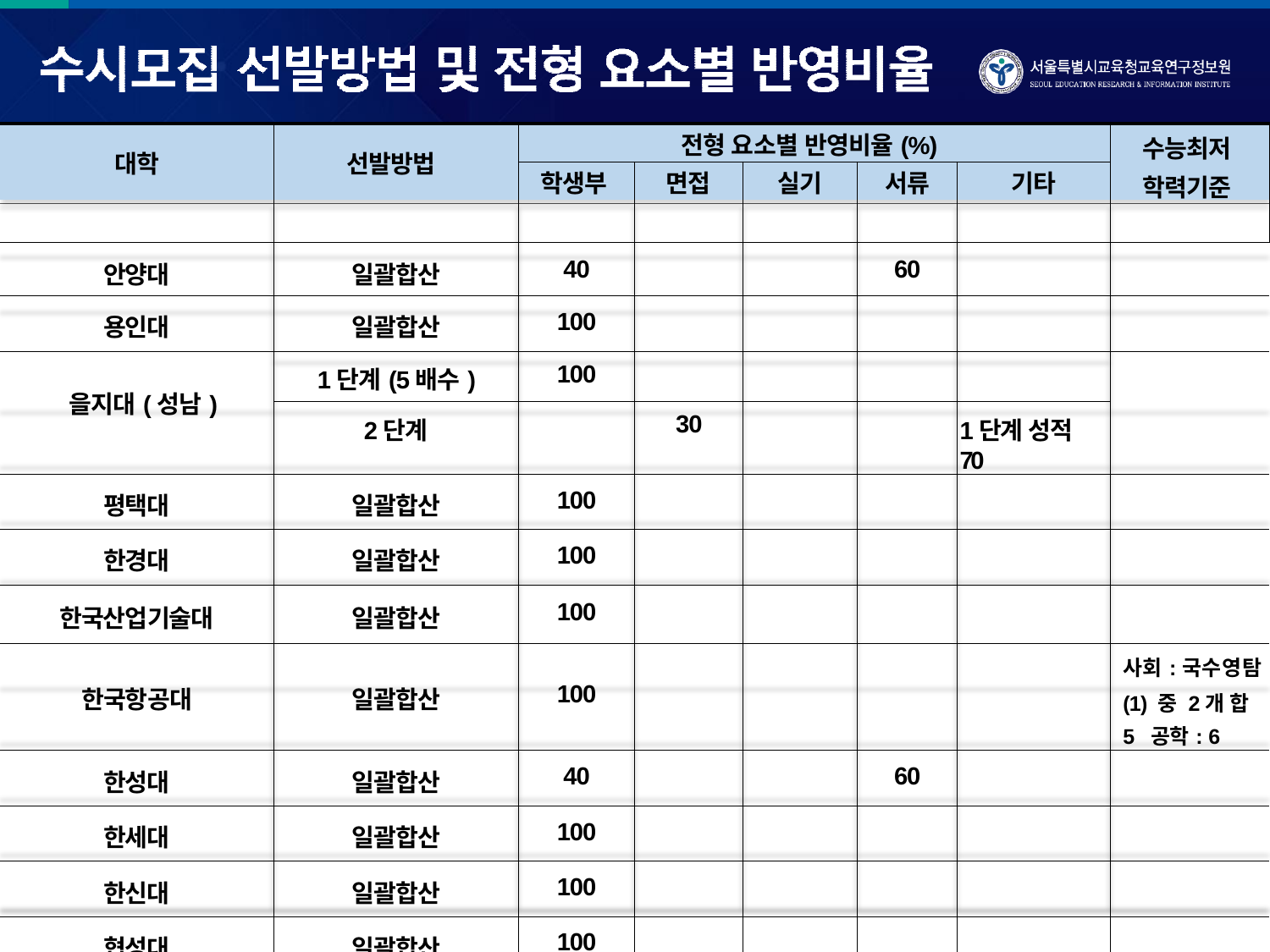

| 대학 | 선발방법 | 전형 요소별 반영비율(%) |  |  |  |  | 수능최저 학력기준 |
| --- | --- | --- | --- | --- | --- | --- | --- |
|  |  | 학생부 | 면접 | 실기 | 서류 | 기타 |  |
| 안양대 | 일괄합산 | 40 |  |  | 60 |  |  |
| 용인대 | 일괄합산 | 100 |  |  |  |  |  |
| 을지대(성남) | 1단계(5배수) | 100 |  |  |  |  |  |
|  | 2단계 |  | 30 |  |  | 1단계 성적 70 |  |
| 평택대 | 일괄합산 | 100 |  |  |  |  |  |
| 한경대 | 일괄합산 | 100 |  |  |  |  |  |
| 한국산업기술대 | 일괄합산 | 100 |  |  |  |  |  |
| 한국항공대 | 일괄합산 | 100 |  |  |  |  | 사회:국수영탐 (1) 중 2개 합 5 공학: 6 |
| 한성대 | 일괄합산 | 40 |  |  | 60 |  |  |
| 한세대 | 일괄합산 | 100 |  |  |  |  |  |
| 한신대 | 일괄합산 | 100 |  |  |  |  |  |
| 협성대 | 일괄합산 | 100 |  |  |  |  |  |